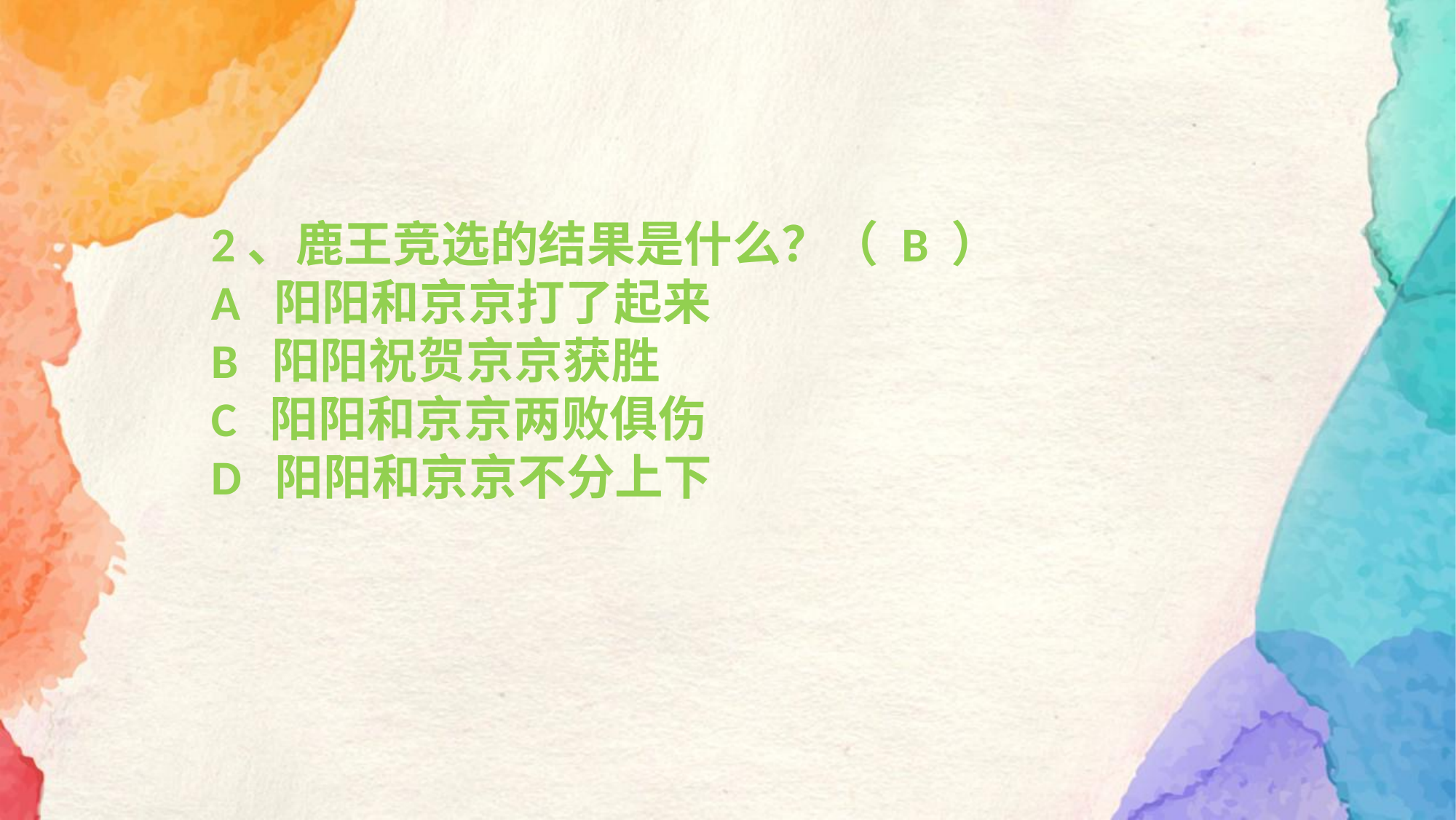

2、鹿王竞选的结果是什么？（ B ）
A  阳阳和京京打了起来
B  阳阳祝贺京京获胜
C  阳阳和京京两败俱伤
D  阳阳和京京不分上下